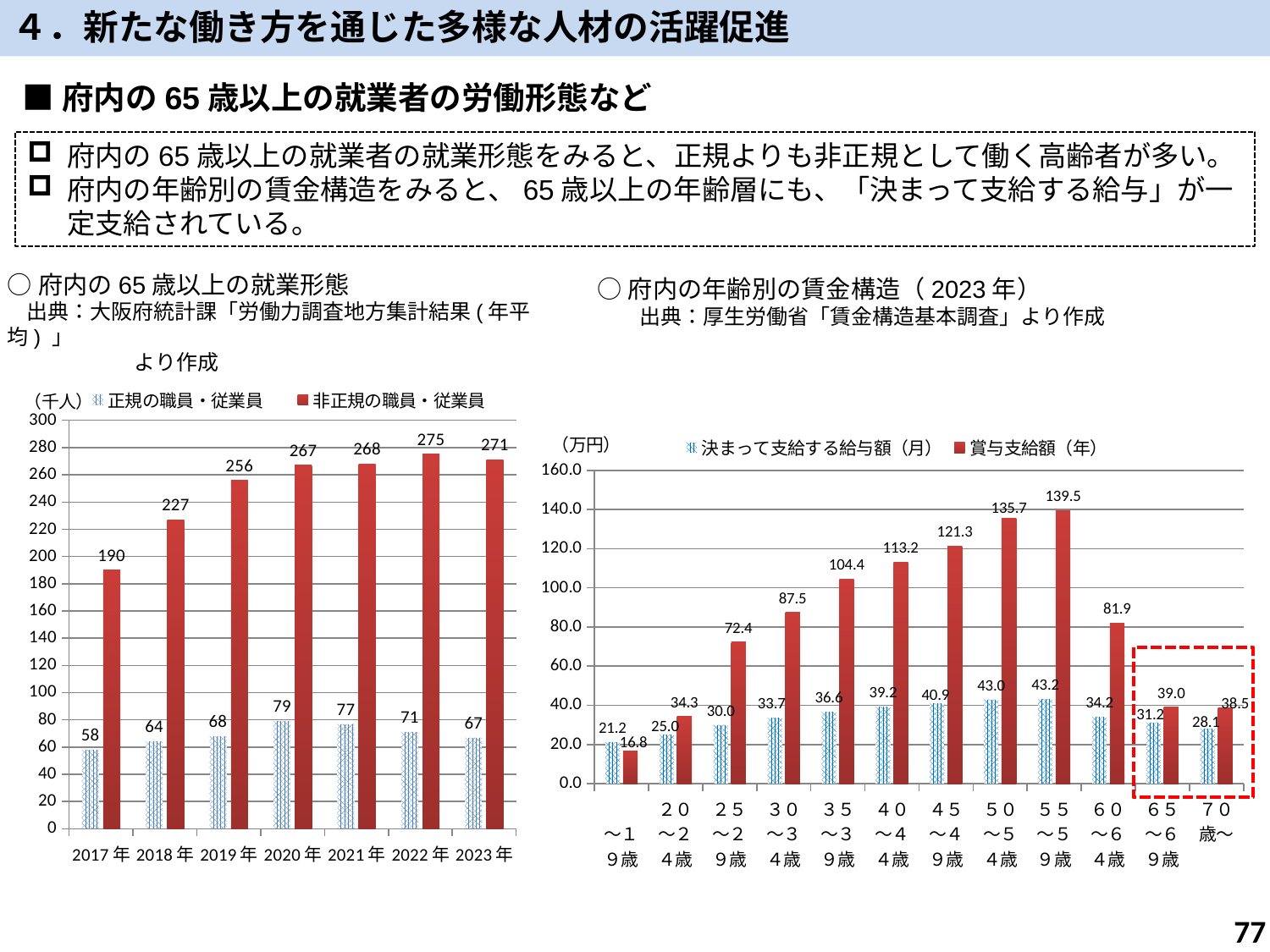

４．新たな働き方を通じた多様な人材の活躍促進
■府内の65歳以上の就業者の労働形態など
府内の65歳以上の就業者の就業形態をみると、正規よりも非正規として働く高齢者が多い。
府内の年齢別の賃金構造をみると、65歳以上の年齢層にも、「決まって支給する給与」が一定支給されている。
○府内の65歳以上の就業形態
   出典：大阪府統計課「労働力調査地方集計結果(年平均) 」
　　　　　　より作成
○府内の年齢別の賃金構造（2023年）
　　出典：厚生労働省「賃金構造基本調査」より作成

### Chart

| Category | 正規の職員・従業員 | 非正規の職員・従業員 |
|---|---|---|
| 2017年 | 58.0 | 190.0 |
| 2018年 | 64.0 | 227.0 |
| 2019年 | 68.0 | 256.0 |
| 2020年 | 79.0 | 267.0 |
| 2021年 | 77.0 | 268.0 |
| 2022年 | 71.0 | 275.0 |
| 2023年 | 67.0 | 271.0 |

### Chart

| Category | 決まって支給する給与額（月） | 賞与支給額（年） |
|---|---|---|
| 　　～１９歳 | 21.240000000000002 | 16.82 |
| ２０～２４歳 | 25.04 | 34.339999999999996 |
| ２５～２９歳 | 29.99 | 72.37 |
| ３０～３４歳 | 33.68 | 87.45 |
| ３５～３９歳 | 36.64 | 104.37 |
| ４０～４４歳 | 39.21 | 113.22999999999999 |
| ４５～４９歳 | 40.94 | 121.25999999999999 |
| ５０～５４歳 | 42.97 | 135.68 |
| ５５～５９歳 | 43.2 | 139.5 |
| ６０～６４歳 | 34.22 | 81.92 |
| ６５～６９歳 | 31.22 | 39.03 |
| ７０歳～ | 28.139999999999997 | 38.5 |
77